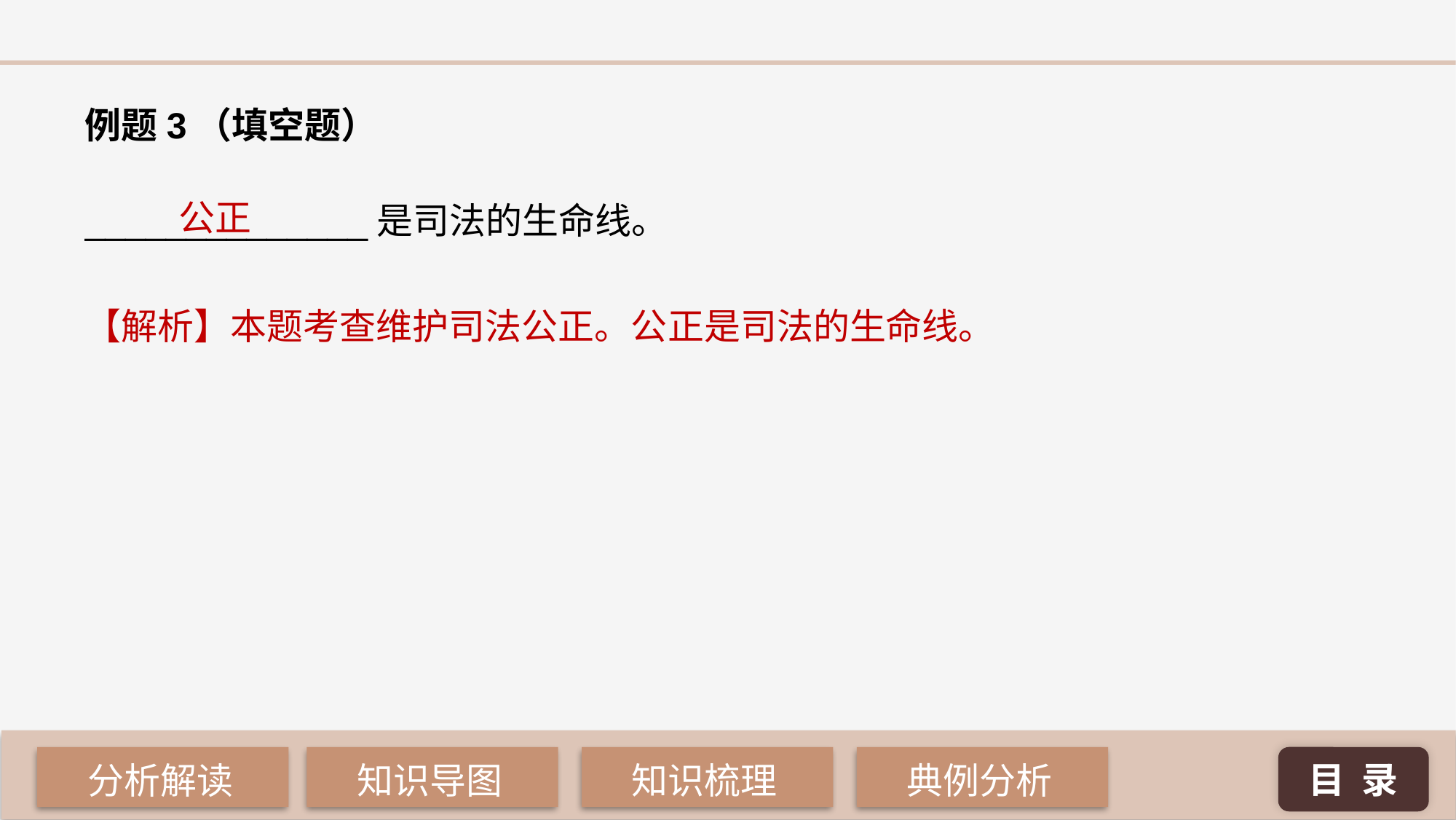

例题3（填空题）
公正
______________是司法的生命线。
【解析】本题考查维护司法公正。公正是司法的生命线。